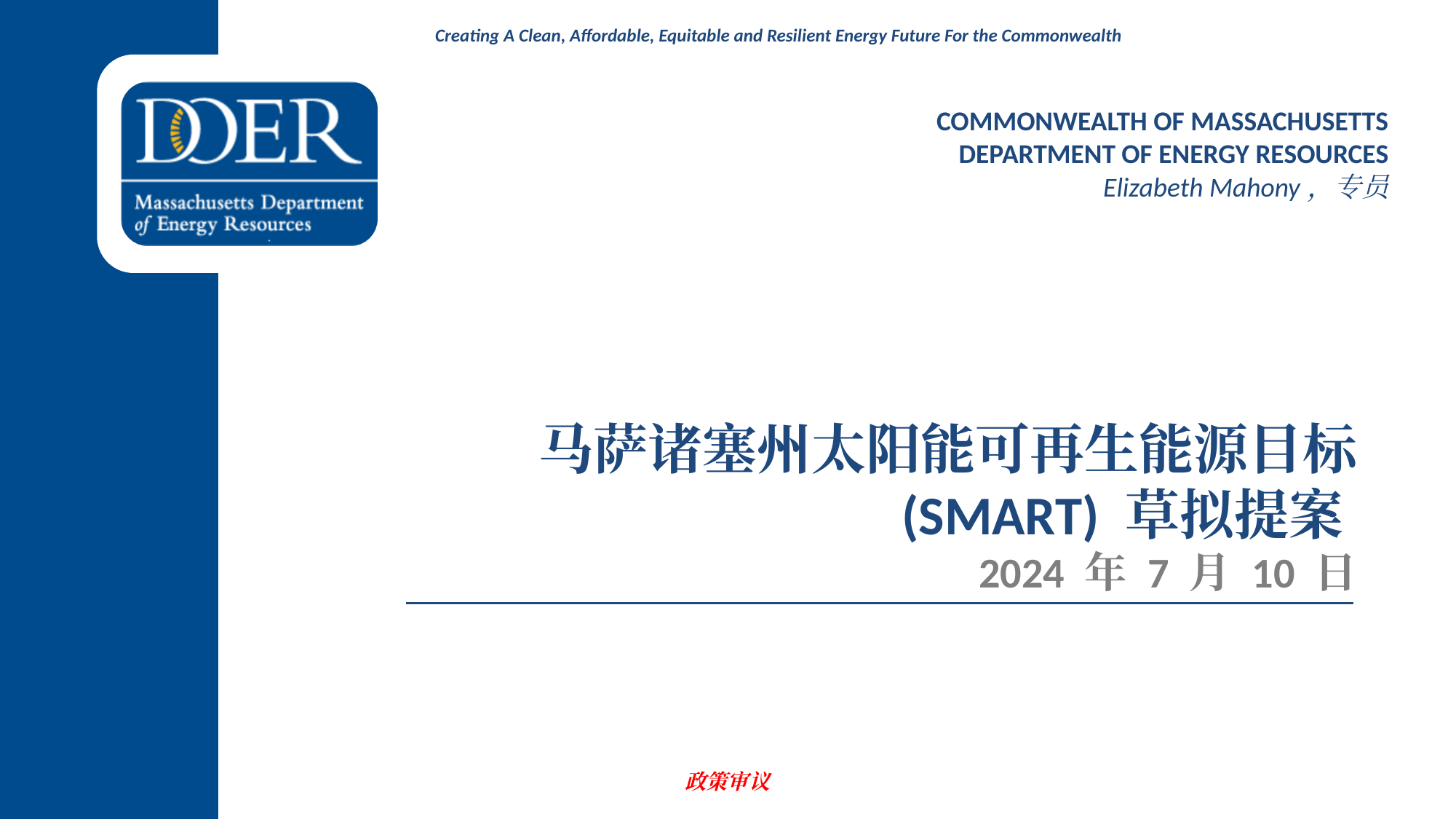

COMMONWEALTH OF MASSACHUSETTS
DEPARTMENT OF ENERGY RESOURCES
Elizabeth Mahony，专员
马萨诸塞州太阳能可再生能源目标 (SMART) 草拟提案
2024 年 7 月 10 日
政策审议